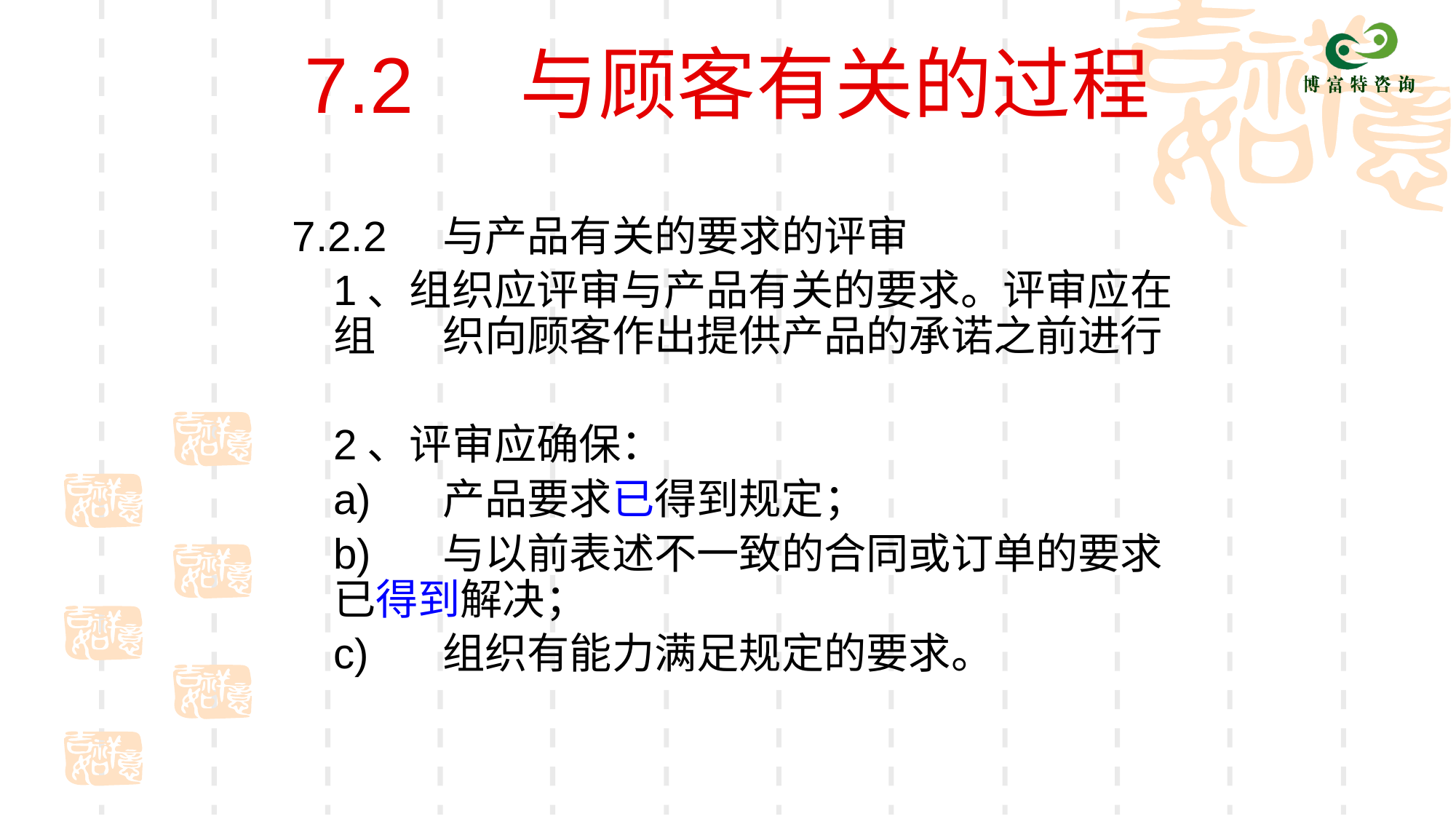

# 7.2    与顾客有关的过程
7.2.2	与产品有关的要求的评审
	1、组织应评审与产品有关的要求。评审应在组	织向顾客作出提供产品的承诺之前进行

	2、评审应确保：
	a)	产品要求已得到规定；
	b)	与以前表述不一致的合同或订单的要求已得到解决；
	c)	组织有能力满足规定的要求。